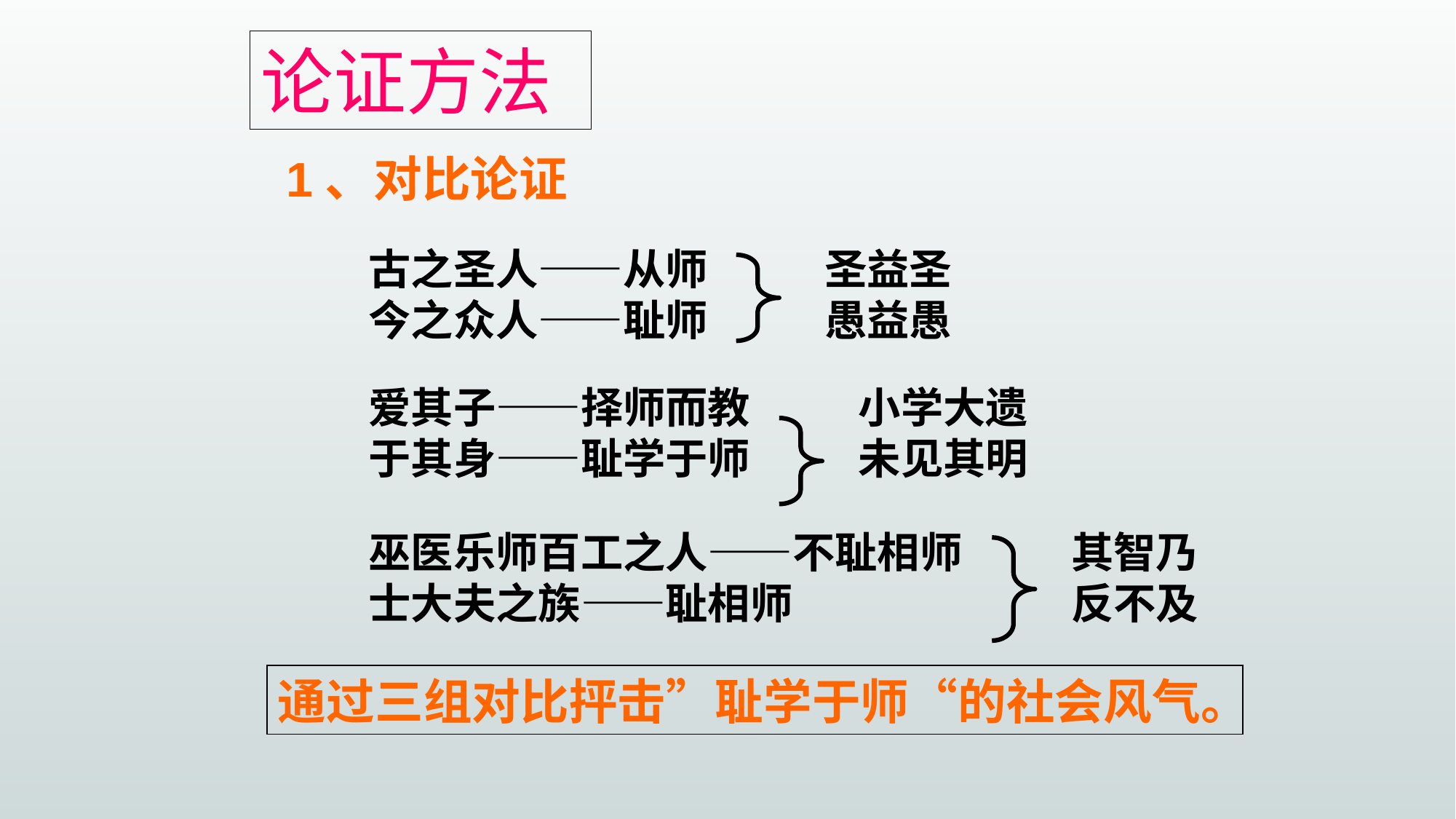

论证方法
1、对比论证

古之圣人——从师
今之众人——耻师
圣益圣
愚益愚

爱其子——择师而教
于其身——耻学于师
小学大遗
未见其明

巫医乐师百工之人——不耻相师
士大夫之族——耻相师

其智乃
反不及

通过三组对比抨击”耻学于师“的社会风气。